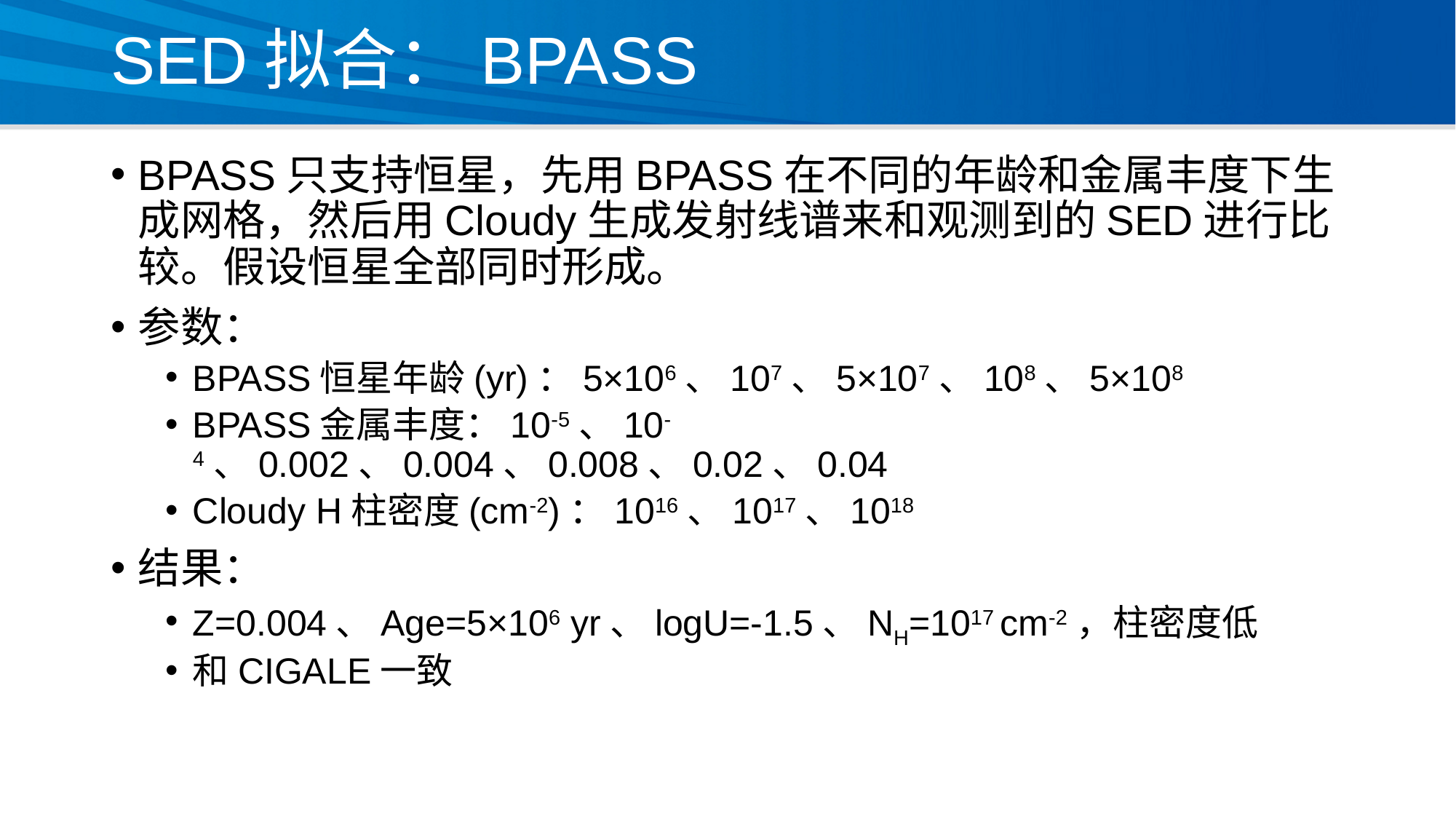

# SED拟合：BPASS
BPASS只支持恒星，先用BPASS在不同的年龄和金属丰度下生成网格，然后用Cloudy生成发射线谱来和观测到的SED进行比较。假设恒星全部同时形成。
参数：
BPASS恒星年龄(yr)：5×106、107、5×107、108、5×108
BPASS金属丰度：10-5、10-4、0.002、0.004、0.008、0.02、0.04
Cloudy H柱密度(cm-2)：1016、1017、1018
结果：
Z=0.004、Age=5×106 yr、logU=-1.5、NH=1017 cm-2，柱密度低
和CIGALE一致